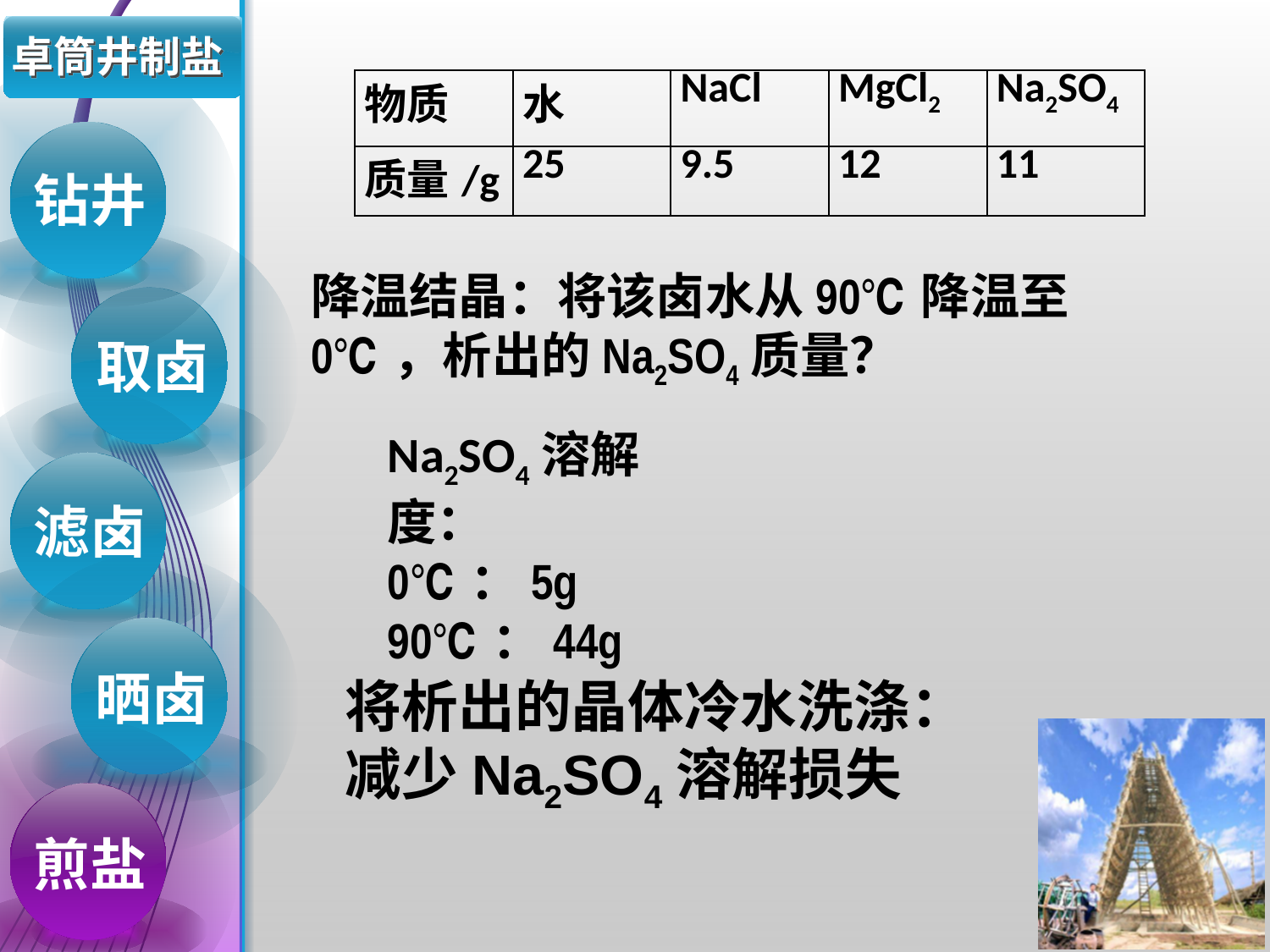

# 卓筒井制盐

| 物质 | 水 | NaCl | MgCl2 | Na2SO4 |
| --- | --- | --- | --- | --- |
| 质量/g | 25 | 9.5 | 12 | 11 |
钻井

降温结晶：将该卤水从90℃降温至0℃，析出的Na2SO4质量？
取卤

Na2SO4溶解度：
0℃：5g
90℃：44g
滤卤

晒卤
将析出的晶体冷水洗涤：减少Na2SO4溶解损失

煎盐